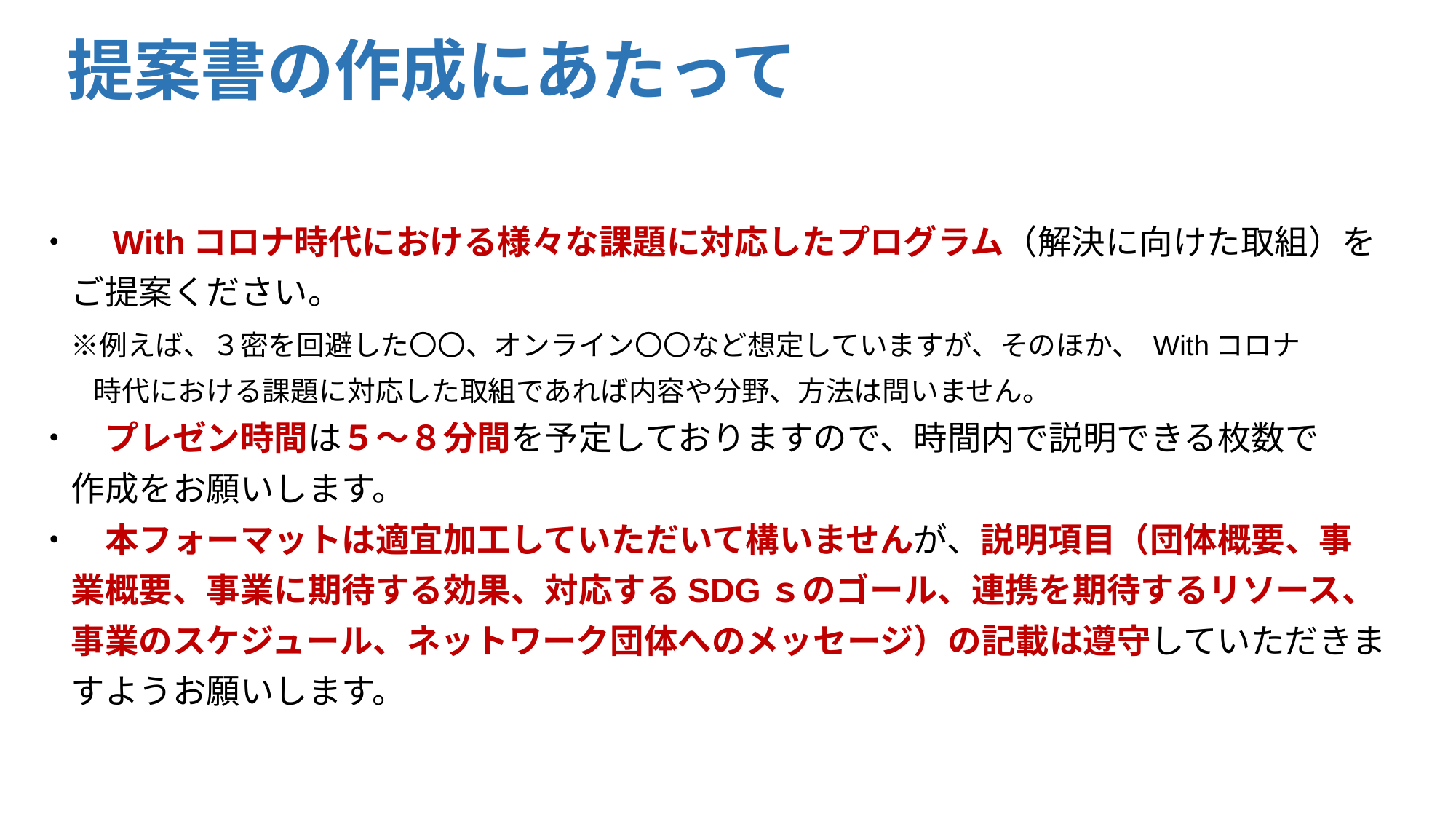

提案書の作成にあたって
・　Withコロナ時代における様々な課題に対応したプログラム（解決に向けた取組）を
　ご提案ください。
　※例えば、３密を回避した〇〇、オンライン〇〇など想定していますが、そのほか、 Withコロナ
　　時代における課題に対応した取組であれば内容や分野、方法は問いません。
・　プレゼン時間は５～８分間を予定しておりますので、時間内で説明できる枚数で
　作成をお願いします。
・　本フォーマットは適宜加工していただいて構いませんが、説明項目（団体概要、事
　業概要、事業に期待する効果、対応するSDGｓのゴール、連携を期待するリソース、
　事業のスケジュール、ネットワーク団体へのメッセージ）の記載は遵守していただきま
　すようお願いします。